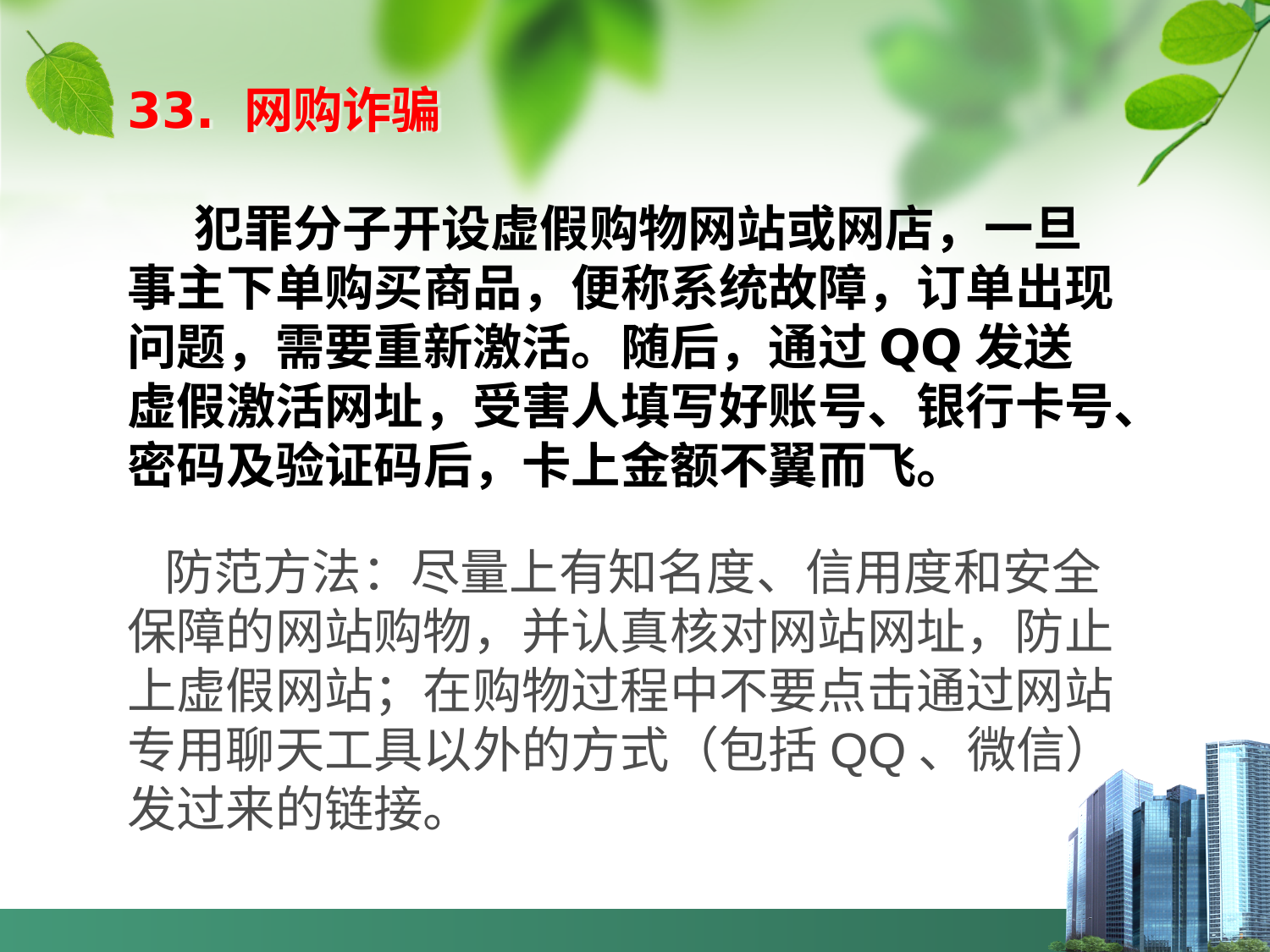

# 33. 网购诈骗 犯罪分子开设虚假购物网站或网店，一旦事主下单购买商品，便称系统故障，订单出现问题，需要重新激活。随后，通过QQ发送虚假激活网址，受害人填写好账号、银行卡号、密码及验证码后，卡上金额不翼而飞。
1
防范方法：尽量上有知名度、信用度和安全保障的网站购物，并认真核对网站网址，防止上虚假网站；在购物过程中不要点击通过网站专用聊天工具以外的方式（包括QQ、微信）发过来的链接。